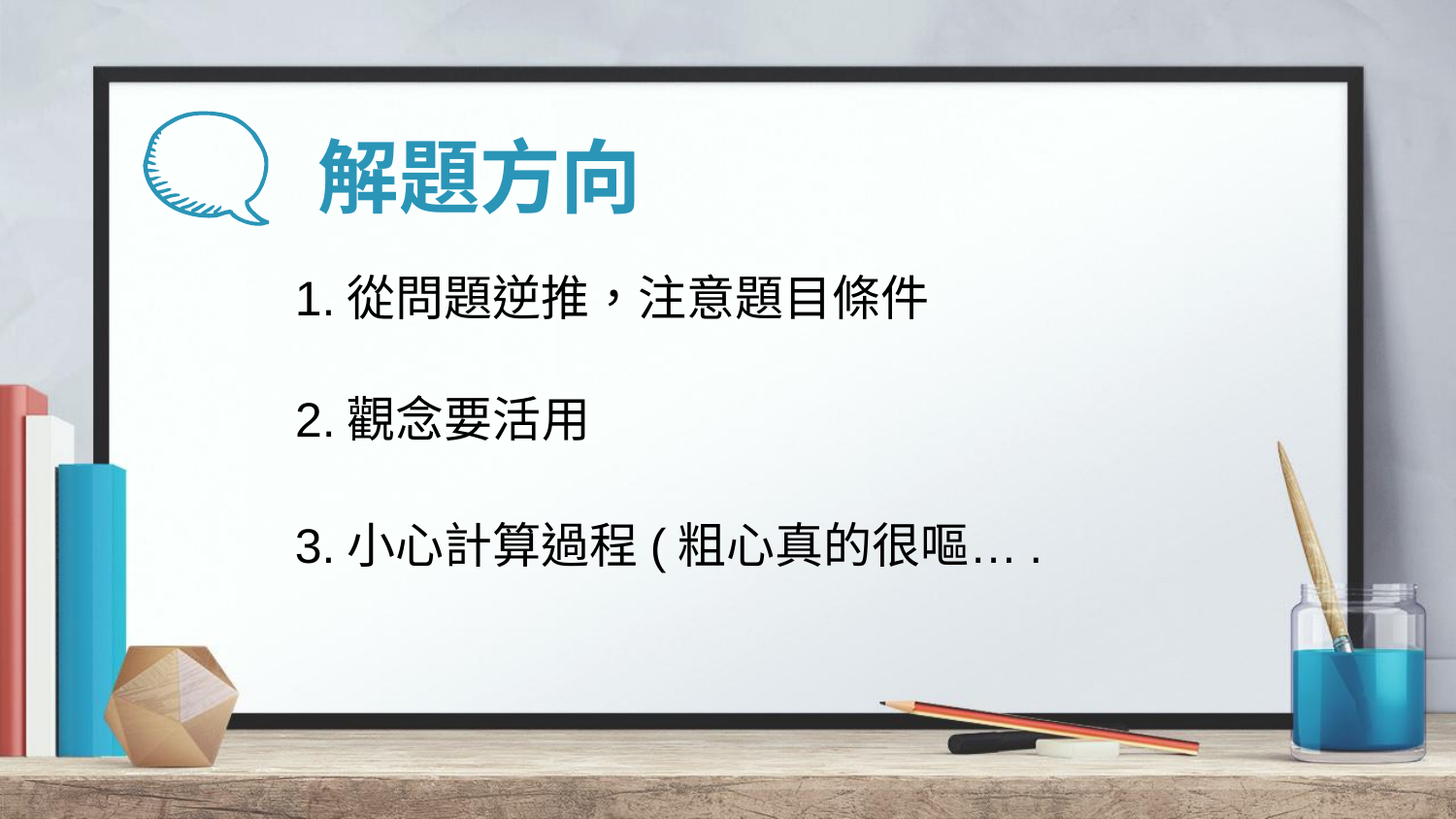

# 解題方向
1.從問題逆推，注意題目條件
2.觀念要活用
3.小心計算過程(粗心真的很嘔….